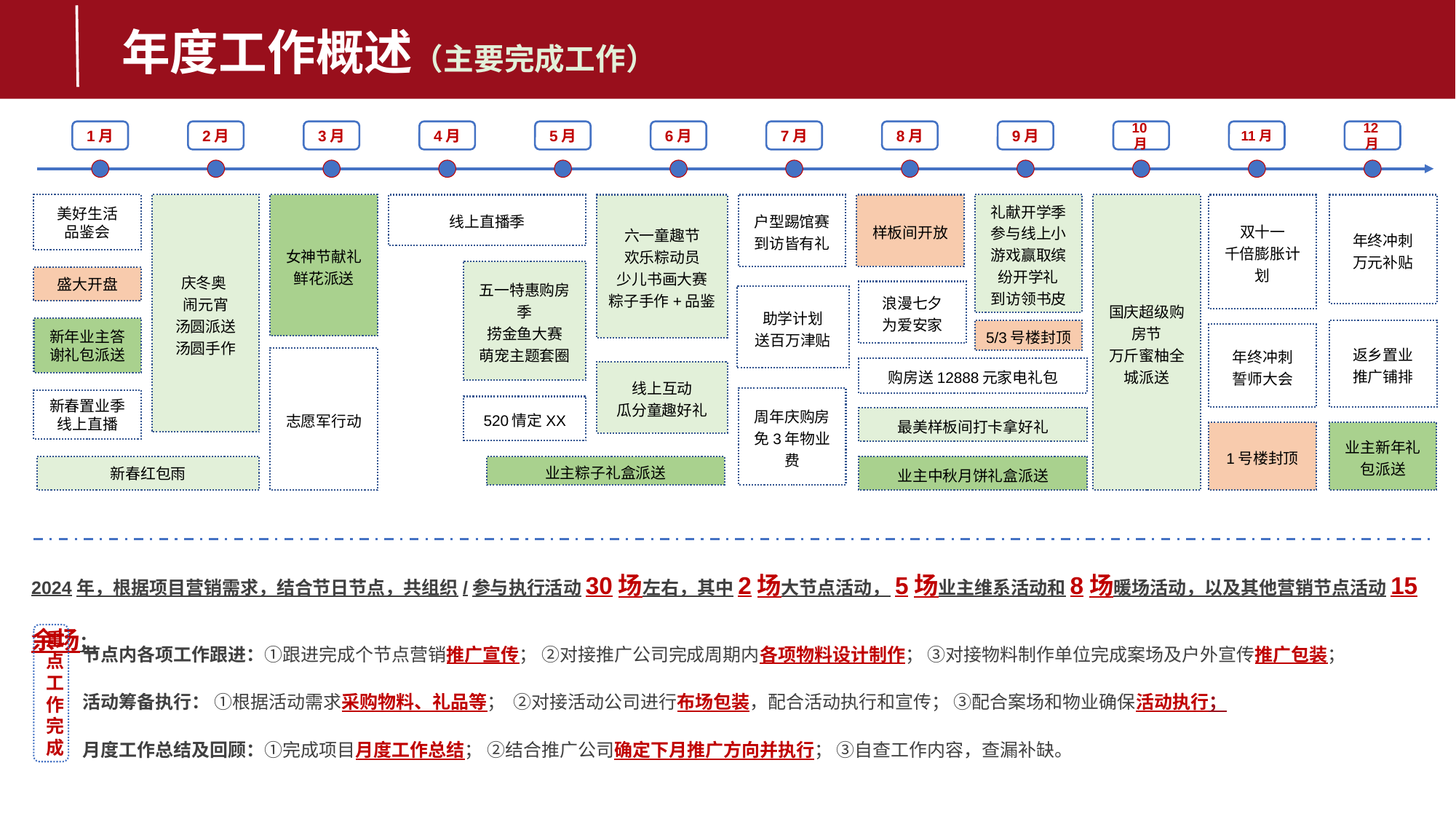

年度工作概述（主要完成工作）
1月
2月
3月
4月
5月
6月
7月
8月
9月
10月
11月
12月

美好生活
品鉴会
庆冬奥
闹元宵
汤圆派送
汤圆手作
女神节献礼
鲜花派送
线上直播季
六一童趣节
欢乐粽动员
少儿书画大赛
粽子手作+品鉴
户型踢馆赛
到访皆有礼
样板间开放
礼献开学季
参与线上小游戏赢取缤纷开学礼
到访领书皮
国庆超级购房节
万斤蜜柚全城派送
双十一
千倍膨胀计划
年终冲刺
万元补贴
五一特惠购房季
捞金鱼大赛
萌宠主题套圈
盛大开盘
浪漫七夕
为爱安家
助学计划
送百万津贴
新年业主答谢礼包派送
返乡置业
推广铺排
5/3号楼封顶
年终冲刺
誓师大会
志愿军行动
购房送12888元家电礼包
线上互动
瓜分童趣好礼
周年庆购房免3年物业费
新春置业季线上直播
520情定XX
最美样板间打卡拿好礼
1号楼封顶
业主新年礼包派送
新春红包雨
业主中秋月饼礼盒派送
业主粽子礼盒派送
2024年，根据项目营销需求，结合节日节点，共组织/参与执行活动30场左右，其中2场大节点活动，5场业主维系活动和8场暖场活动，以及其他营销节点活动15余场；
节点内各项工作跟进：①跟进完成个节点营销推广宣传； ②对接推广公司完成周期内各项物料设计制作； ③对接物料制作单位完成案场及户外宣传推广包装；
活动筹备执行： ①根据活动需求采购物料、礼品等；  ②对接活动公司进行布场包装，配合活动执行和宣传； ③配合案场和物业确保活动执行；
月度工作总结及回顾：①完成项目月度工作总结； ②结合推广公司确定下月推广方向并执行； ③自查工作内容，查漏补缺。
重点工
作完成